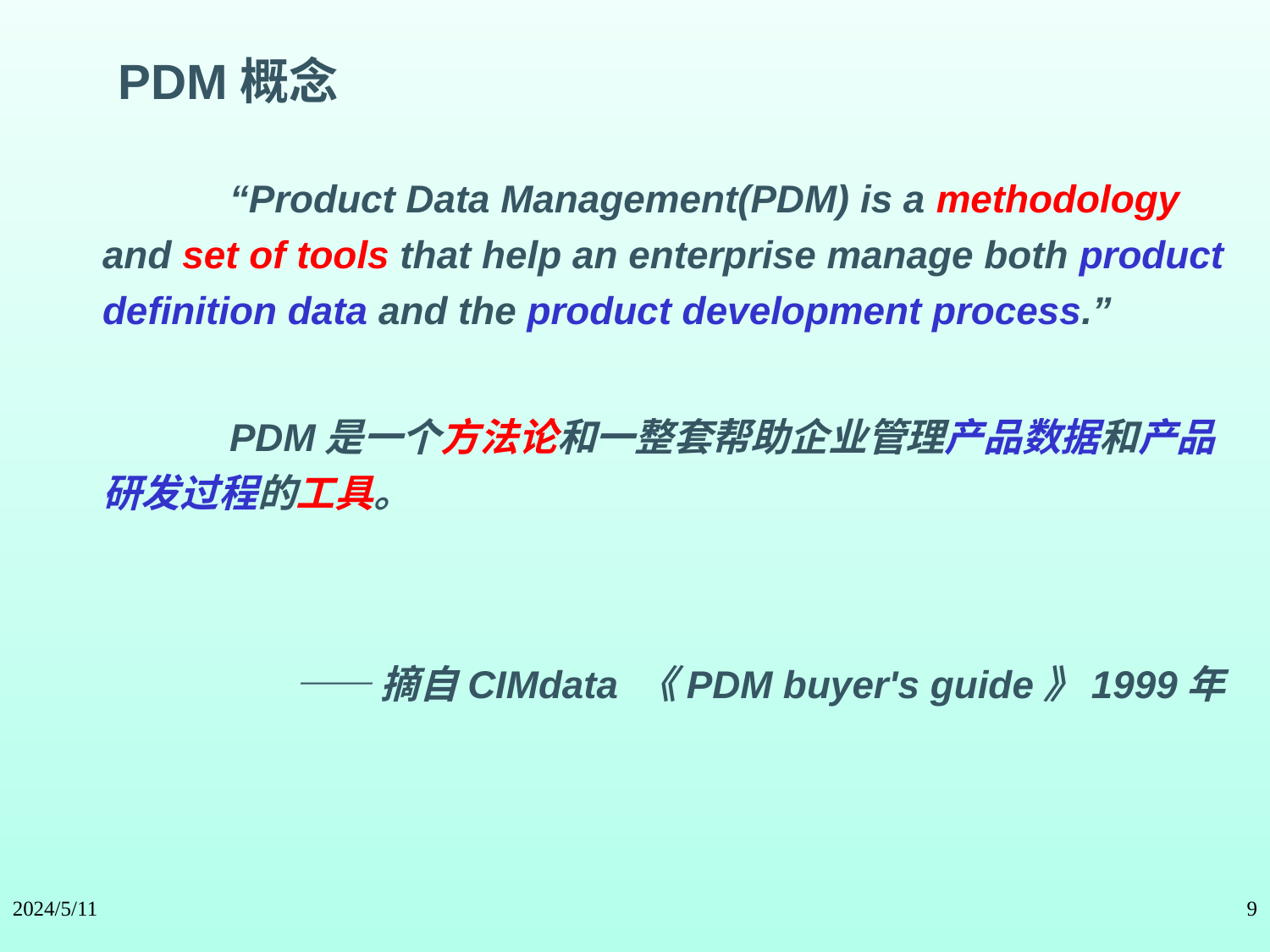

PDM概念
		“Product Data Management(PDM) is a methodology and set of tools that help an enterprise manage both product definition data and the product development process.”

		PDM是一个方法论和一整套帮助企业管理产品数据和产品研发过程的工具。

——摘自CIMdata 《PDM buyer's guide》1999年
2024/5/11
9